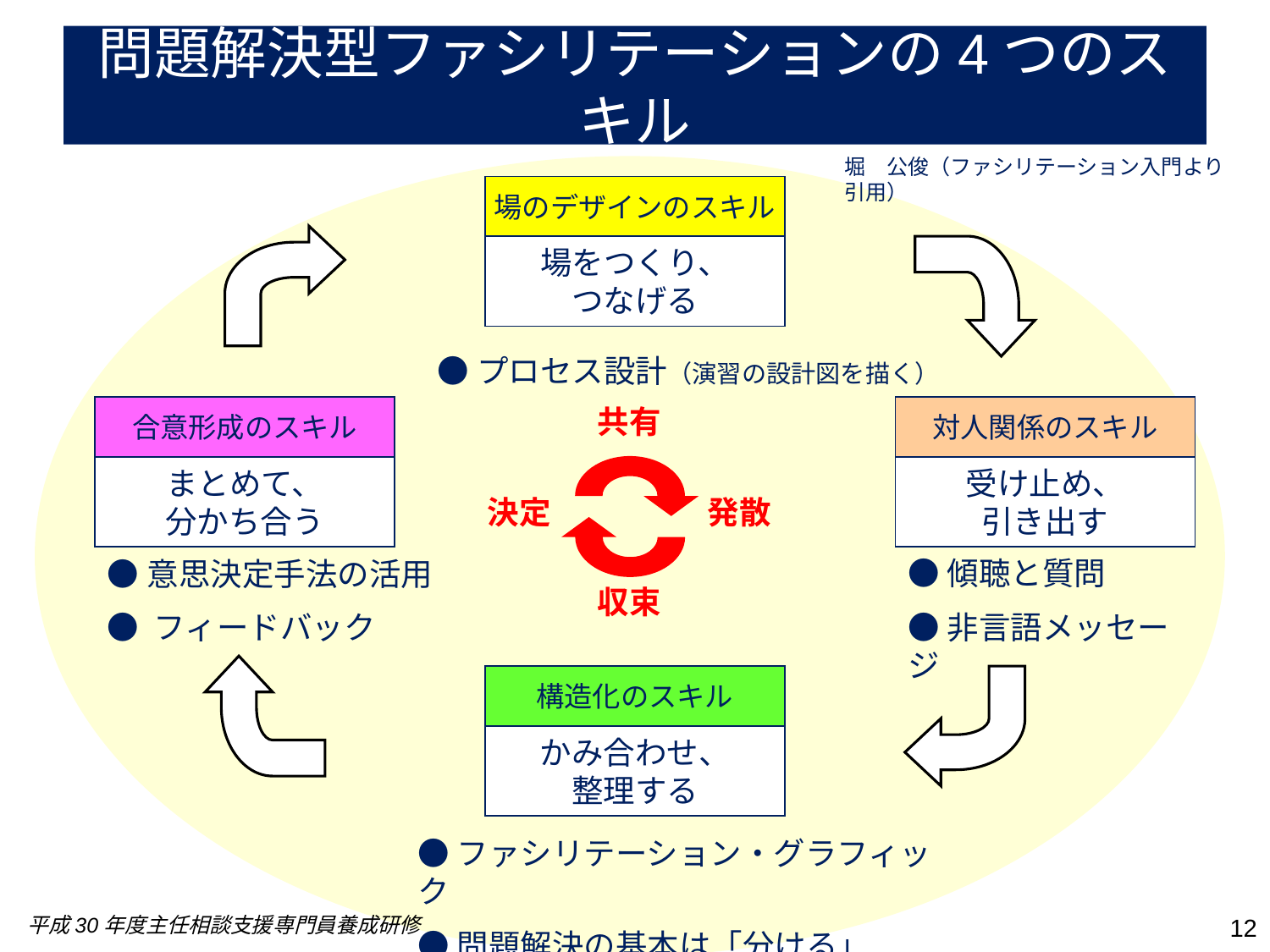

# 問題解決型ファシリテーションの4つのスキル
堀　公俊（ファシリテーション入門より引用）

場のデザインのスキル

場をつくり、
つなげる

●プロセス設計（演習の設計図を描く）
共有
合意形成のスキル
対人関係のスキル

まとめて、
分かち合う
受け止め、
引き出す
決定
発散

●傾聴と質問
●非言語メッセージ
●意思決定手法の活用
● フィードバック
収束

構造化のスキル

かみ合わせ、
整理する
●ファシリテーション・グラフィック
●問題解決の基本は「分ける」
平成30年度主任相談支援専門員養成研修
12